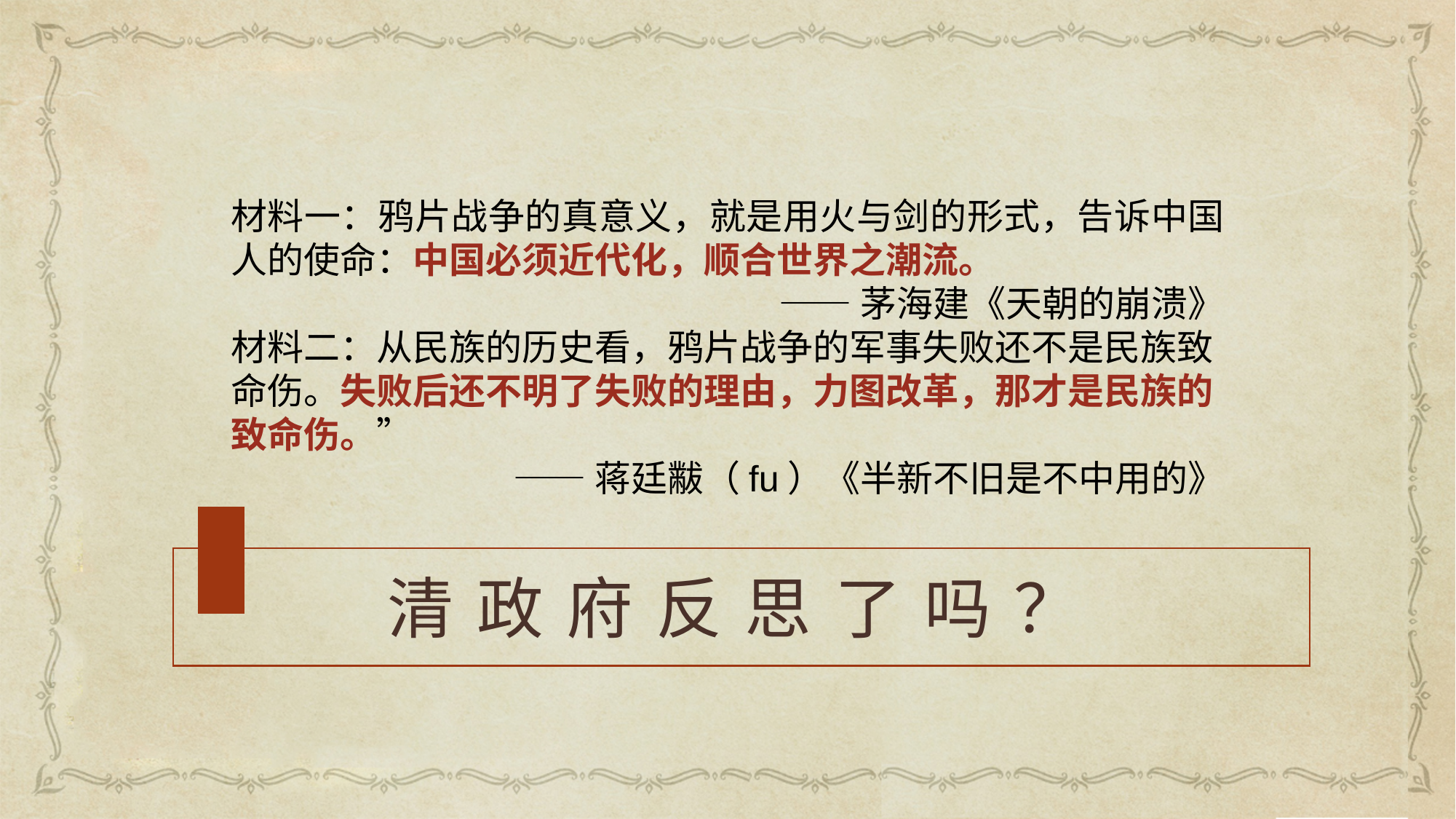

材料一：鸦片战争的真意义，就是用火与剑的形式，告诉中国人的使命：中国必须近代化，顺合世界之潮流。
——茅海建《天朝的崩溃》
材料二：从民族的历史看，鸦片战争的军事失败还不是民族致命伤。失败后还不明了失败的理由，力图改革，那才是民族的致命伤。”
——蒋廷黻（fu）《半新不旧是不中用的》

 清政府反思了吗？